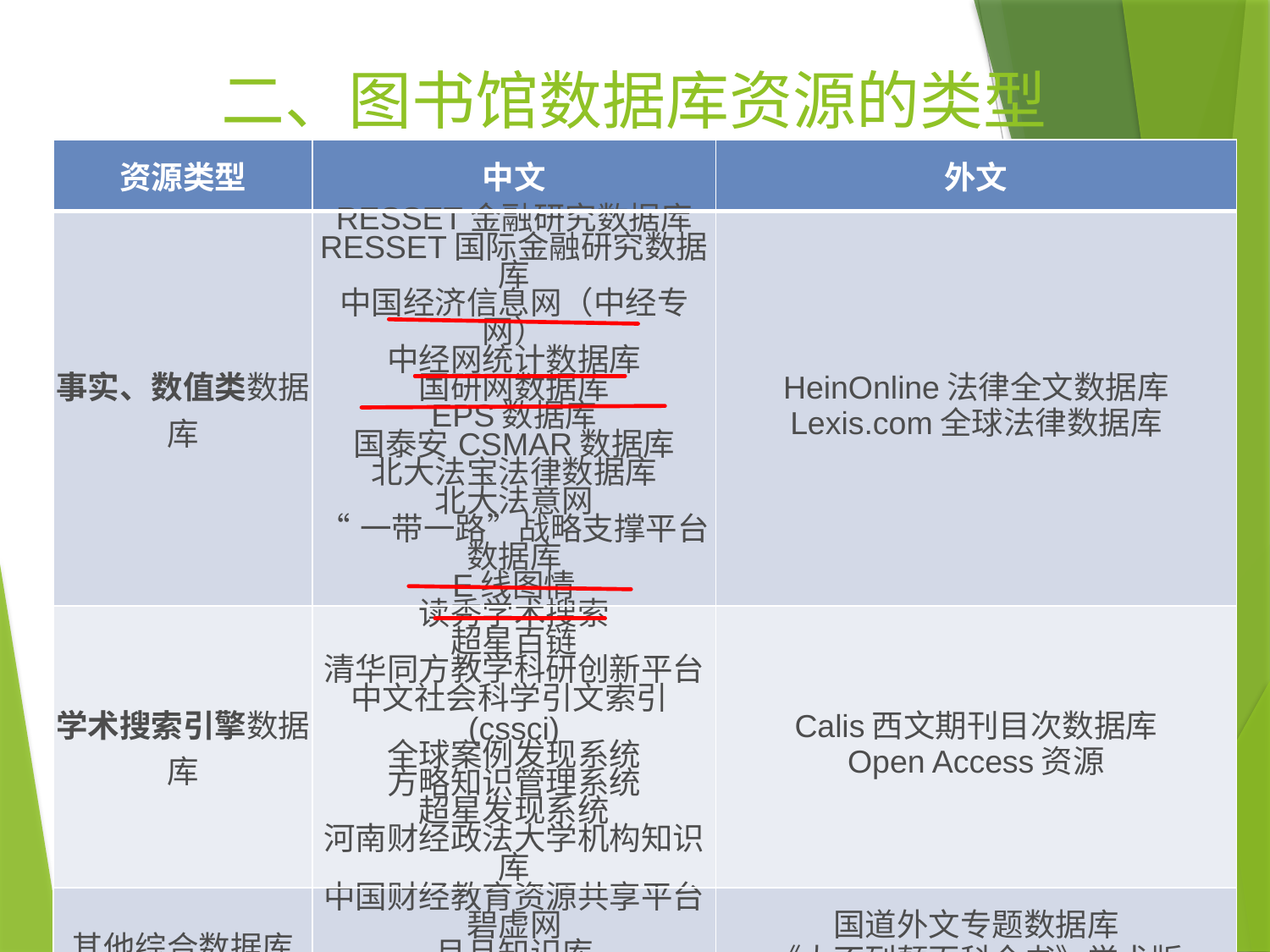

# 二、图书馆数据库资源的类型
| 资源类型 | 中文 | 外文 |
| --- | --- | --- |
| 事实、数值类数据库 | RESSET金融研究数据库 RESSET国际金融研究数据库 中国经济信息网（中经专网） 中经网统计数据库 国研网数据库 EPS数据库 国泰安CSMAR数据库 北大法宝法律数据库 北大法意网 “一带一路”战略支撑平台数据库 E线图情 | HeinOnline法律全文数据库 Lexis.com全球法律数据库 |
| 学术搜索引擎数据库 | 读秀学术搜索 超星百链 清华同方教学科研创新平台 中文社会科学引文索引(cssci) 全球案例发现系统 方略知识管理系统 超星发现系统 河南财经政法大学机构知识库 | Calis西文期刊目次数据库 Open Access资源 |
| 其他综合数据库 | 中国财经教育资源共享平台 碧虚网 月旦知识库 畅想之星光盘数据库 | 国道外文专题数据库 《大不列颠百科全书》学术版 |
我们图书馆的各种数据库资源